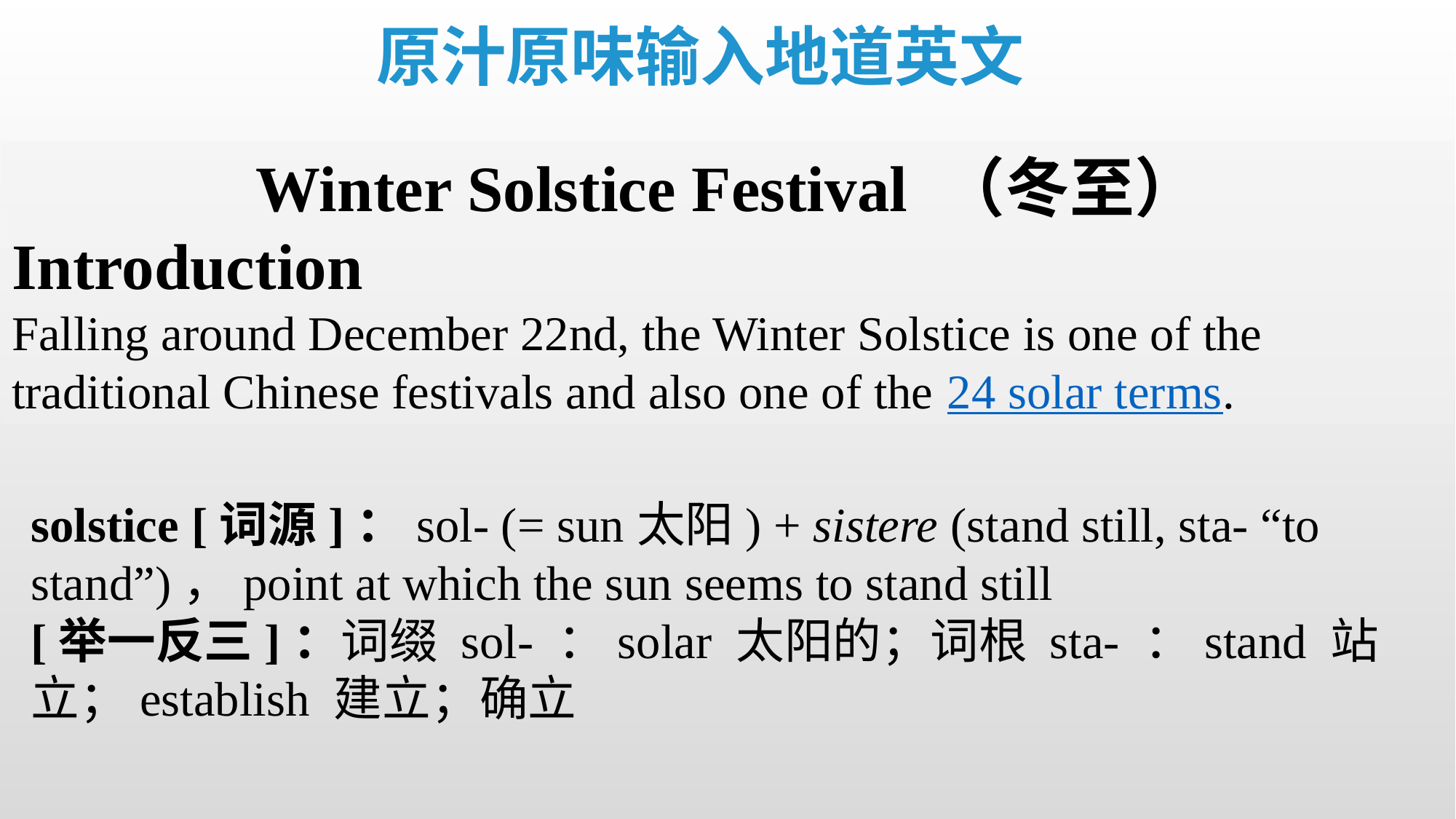

原汁原味输入地道英文
Winter Solstice Festival （冬至）
Introduction
Falling around December 22nd, the Winter Solstice is one of the traditional Chinese festivals and also one of the 24 solar terms.
solstice [词源]：sol- (= sun太阳) + sistere (stand still, sta- “to stand”)，point at which the sun seems to stand still
[举一反三]：词缀 sol- ：solar 太阳的；词根 sta- ：stand 站立；establish 建立；确立